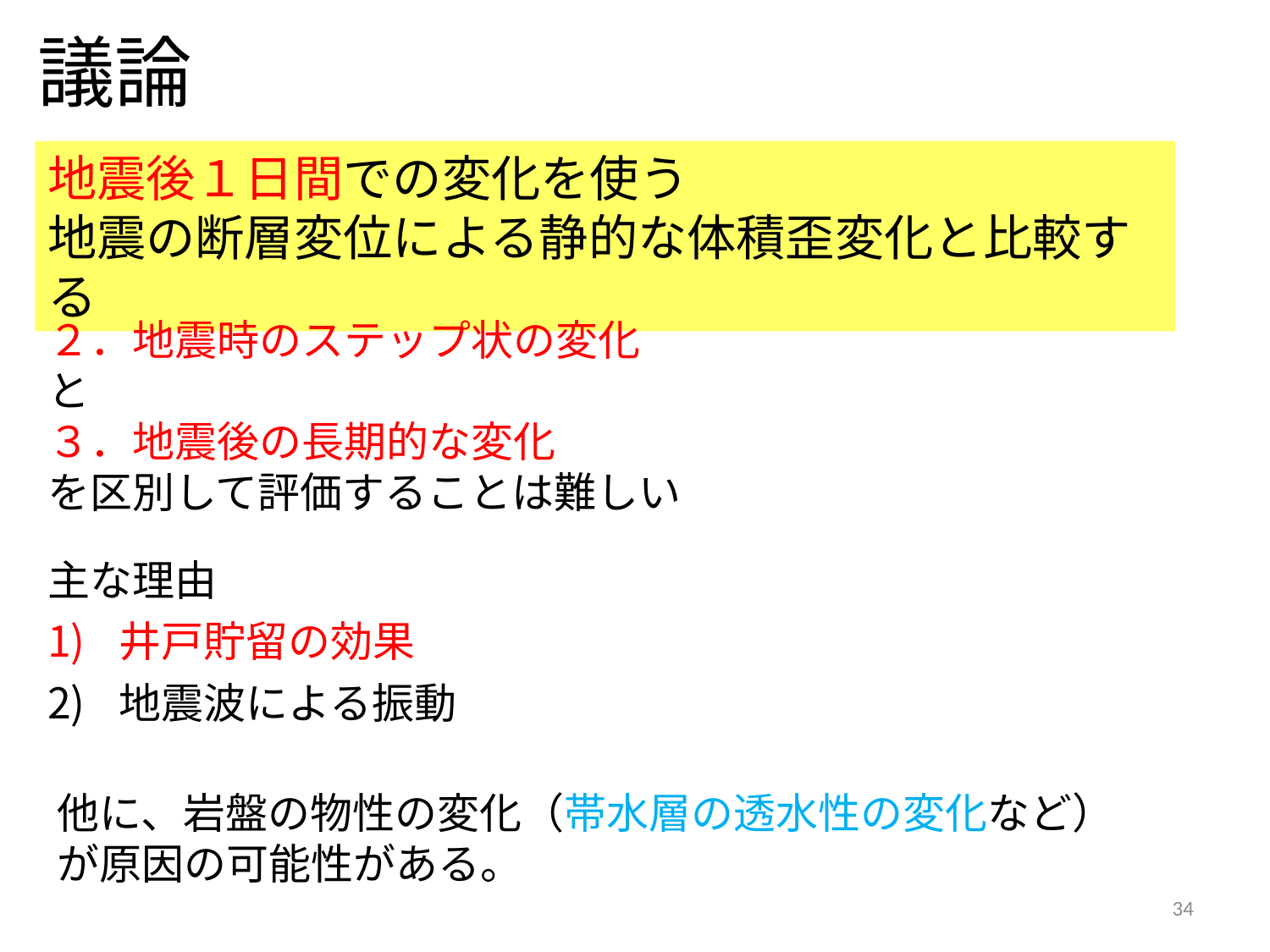

議論
地震後１日間での変化を使う
地震の断層変位による静的な体積歪変化と比較する
２．地震時のステップ状の変化
と
３．地震後の長期的な変化
を区別して評価することは難しい
主な理由
井戸貯留の効果
地震波による振動
他に、岩盤の物性の変化（帯水層の透水性の変化など）が原因の可能性がある。
34